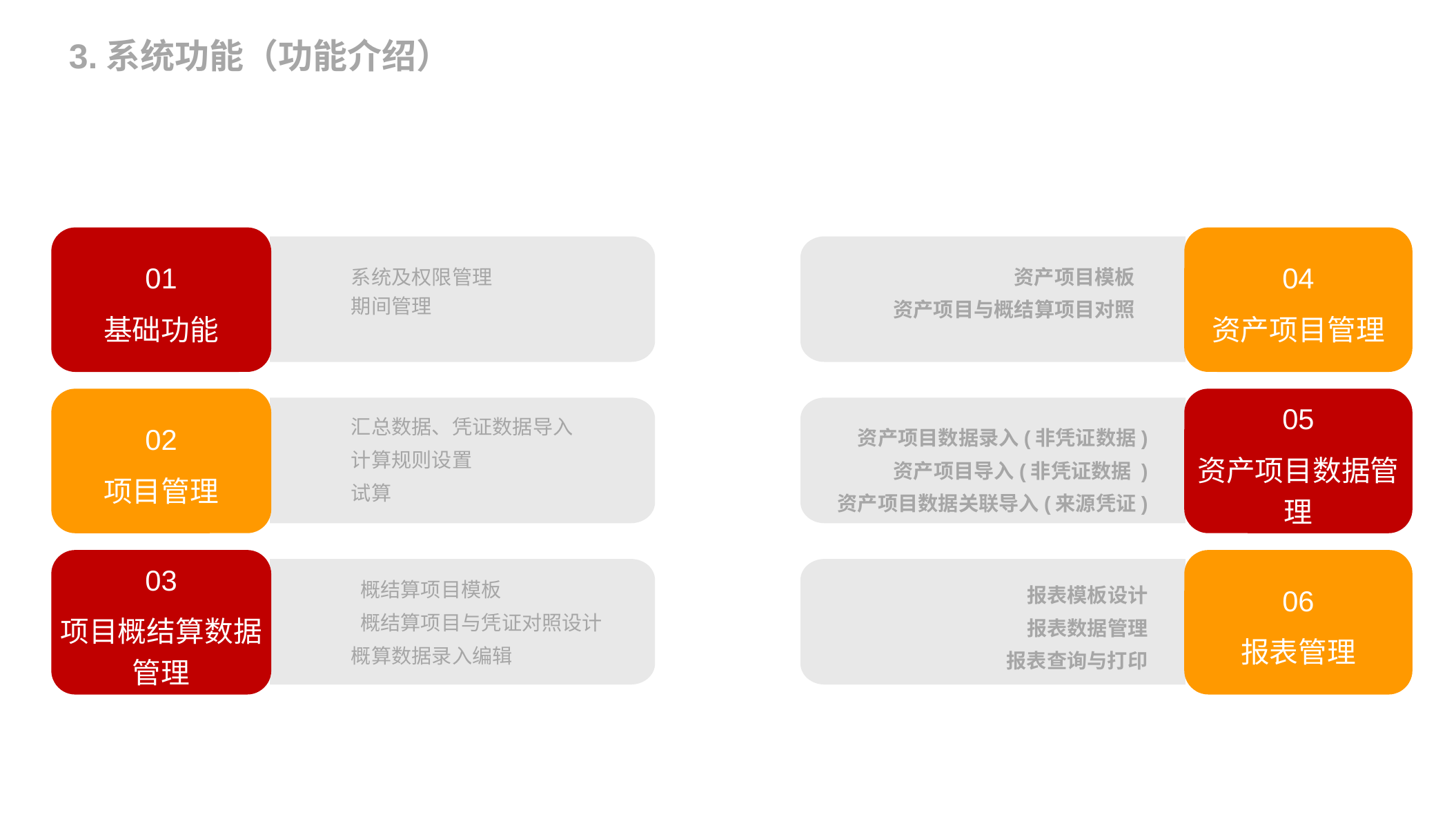

3.系统功能（功能介绍）
01
基础功能
04
资产项目管理

系统及权限管理
期间管理
资产项目模板
  资产项目与概结算项目对照
02
项目管理
05
资产项目数据管理

汇总数据、凭证数据导入
计算规则设置
试算
 资产项目数据录入(非凭证数据)
 资产项目导入(非凭证数据 )
 资产项目数据关联导入(来源凭证)
03
项目概结算数据管理
06
报表管理

 概结算项目模板
 概结算项目与凭证对照设计
概算数据录入编辑
报表模板设计
 报表数据管理
 报表查询与打印